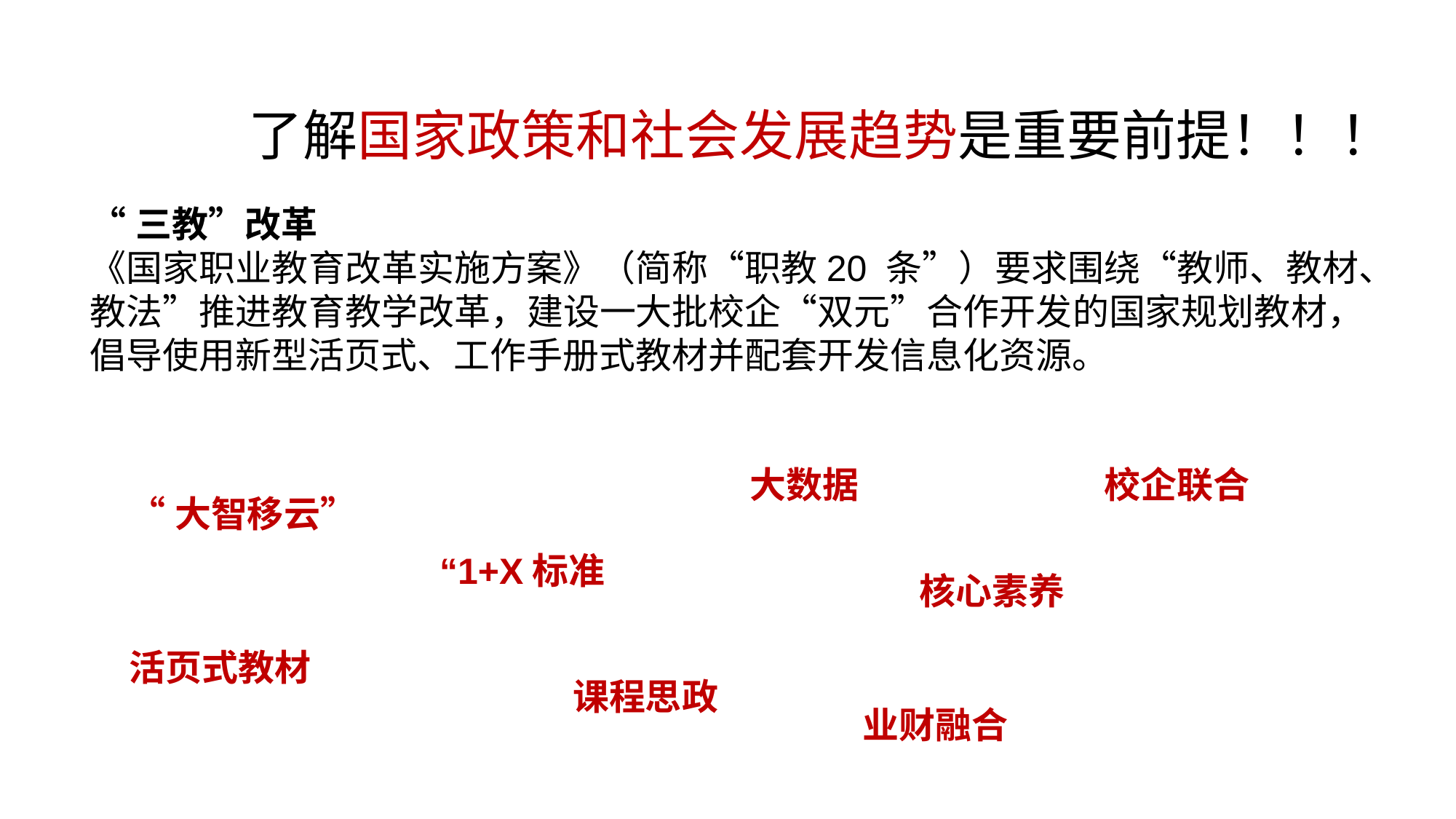

了解国家政策和社会发展趋势是重要前提！！！
“三教”改革
《国家职业教育改革实施方案》（简称“职教20 条”）要求围绕“教师、教材、教法”推进教育教学改革，建设一大批校企“双元”合作开发的国家规划教材，倡导使用新型活页式、工作手册式教材并配套开发信息化资源。
大数据
校企联合
“大智移云”
“1+X标准
核心素养
活页式教材
课程思政
业财融合